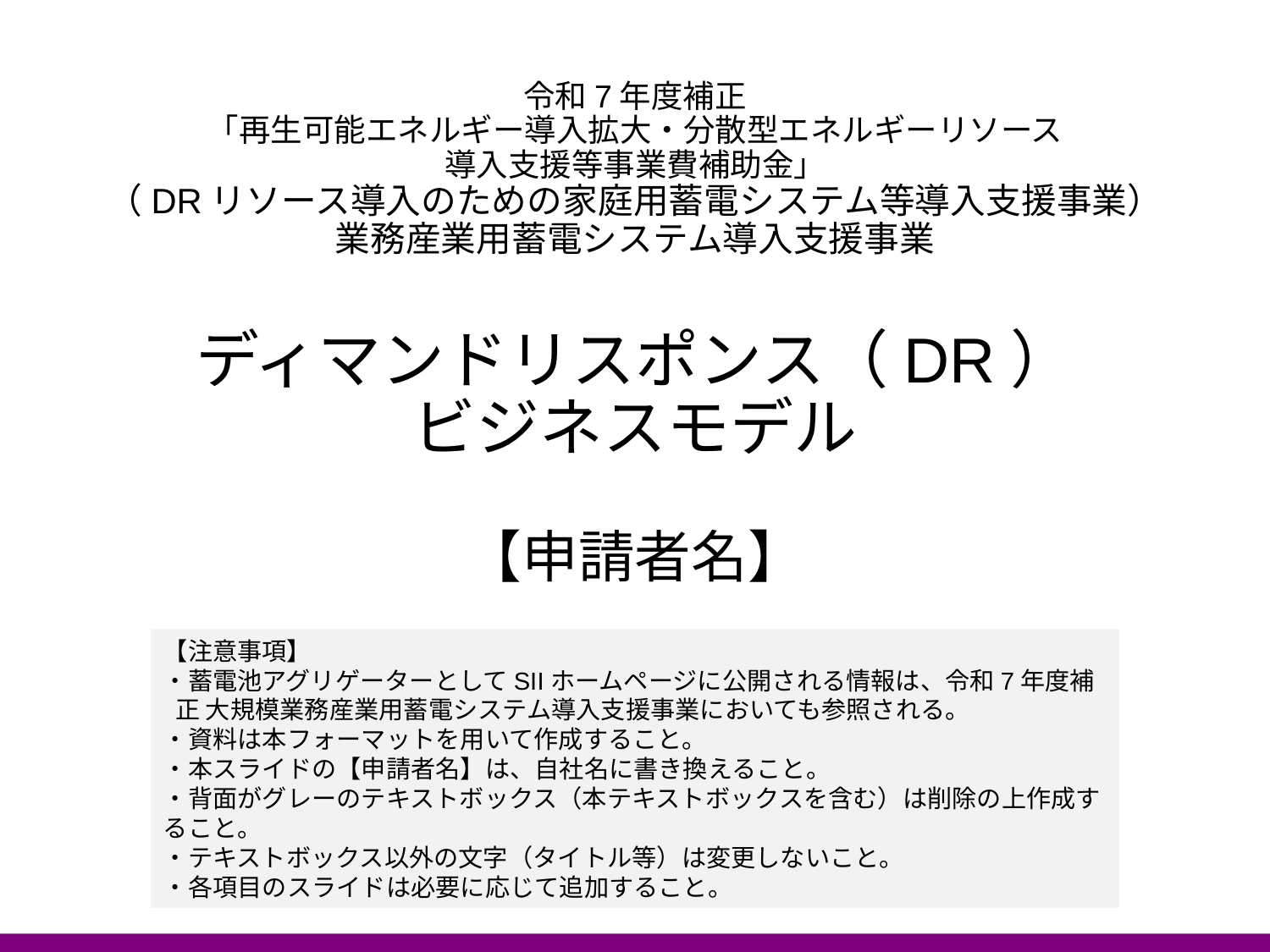

令和7年度補正
「再生可能エネルギー導入拡大・分散型エネルギーリソース
導入支援等事業費補助金」
（DRリソース導入のための家庭用蓄電システム等導入支援事業）
業務産業用蓄電システム導入支援事業
ディマンドリスポンス（DR）
ビジネスモデル
【申請者名】
【注意事項】
・蓄電池アグリゲーターとしてSIIホームページに公開される情報は、令和7年度補正 大規模業務産業用蓄電システム導入支援事業においても参照される。
・資料は本フォーマットを用いて作成すること。
・本スライドの【申請者名】は、自社名に書き換えること。
・背面がグレーのテキストボックス（本テキストボックスを含む）は削除の上作成すること。
・テキストボックス以外の文字（タイトル等）は変更しないこと。
・各項目のスライドは必要に応じて追加すること。